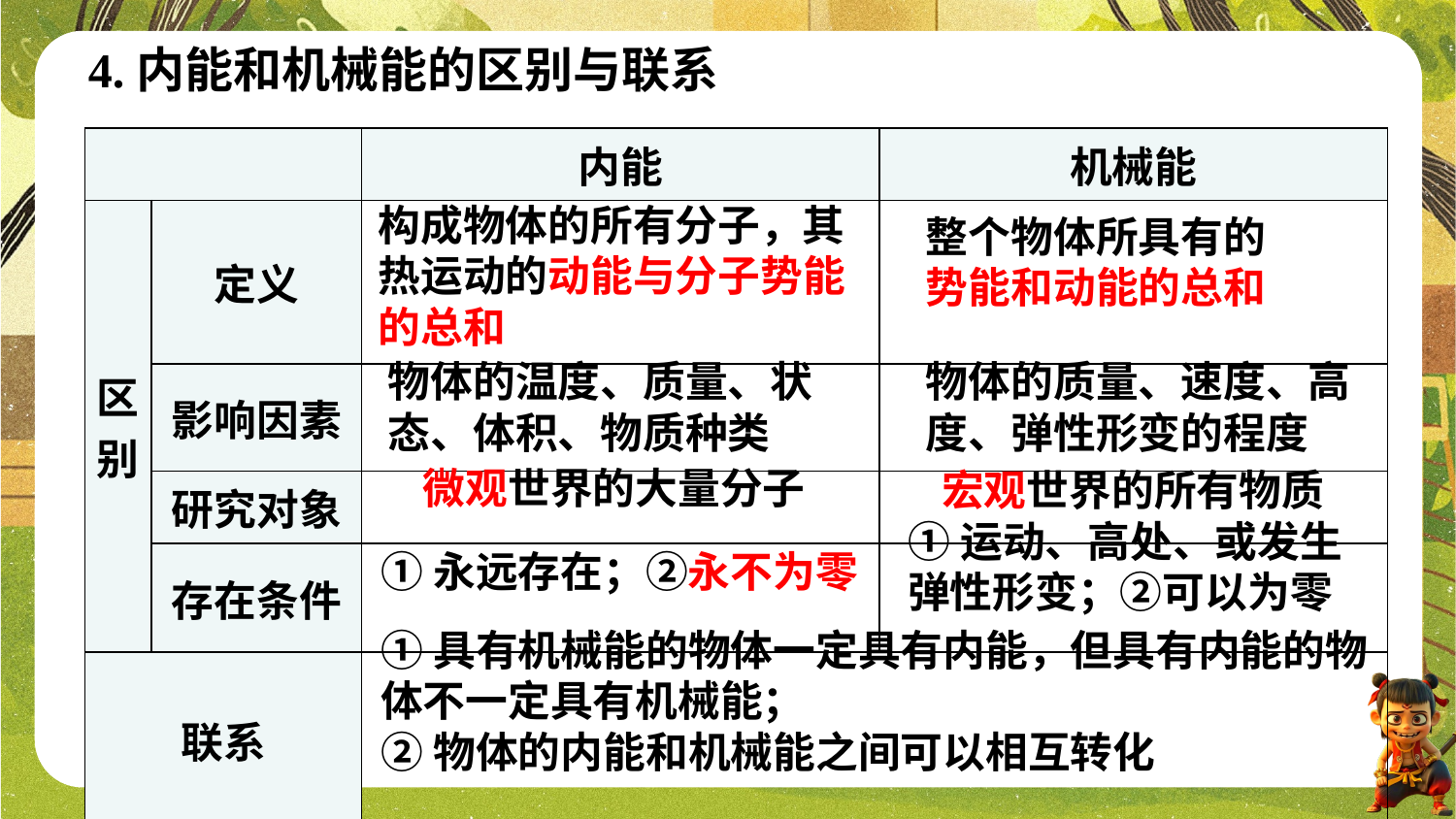

4.内能和机械能的区别与联系
|  |  | 内能 | 机械能 |
| --- | --- | --- | --- |
| 区别 | 定义 |  |  |
|  | 影响因素 |  |  |
|  | 研究对象 |  |  |
|  | 存在条件 |  |  |
| 联系 |  |  |  |
构成物体的所有分子，其热运动的动能与分子势能的总和
整个物体所具有的势能和动能的总和
物体的质量、速度、高度、弹性形变的程度
物体的温度、质量、状态、体积、物质种类
微观世界的大量分子
宏观世界的所有物质
①运动、高处、或发生弹性形变；②可以为零
①永远存在；②永不为零
①具有机械能的物体一定具有内能，但具有内能的物体不一定具有机械能；
②物体的内能和机械能之间可以相互转化